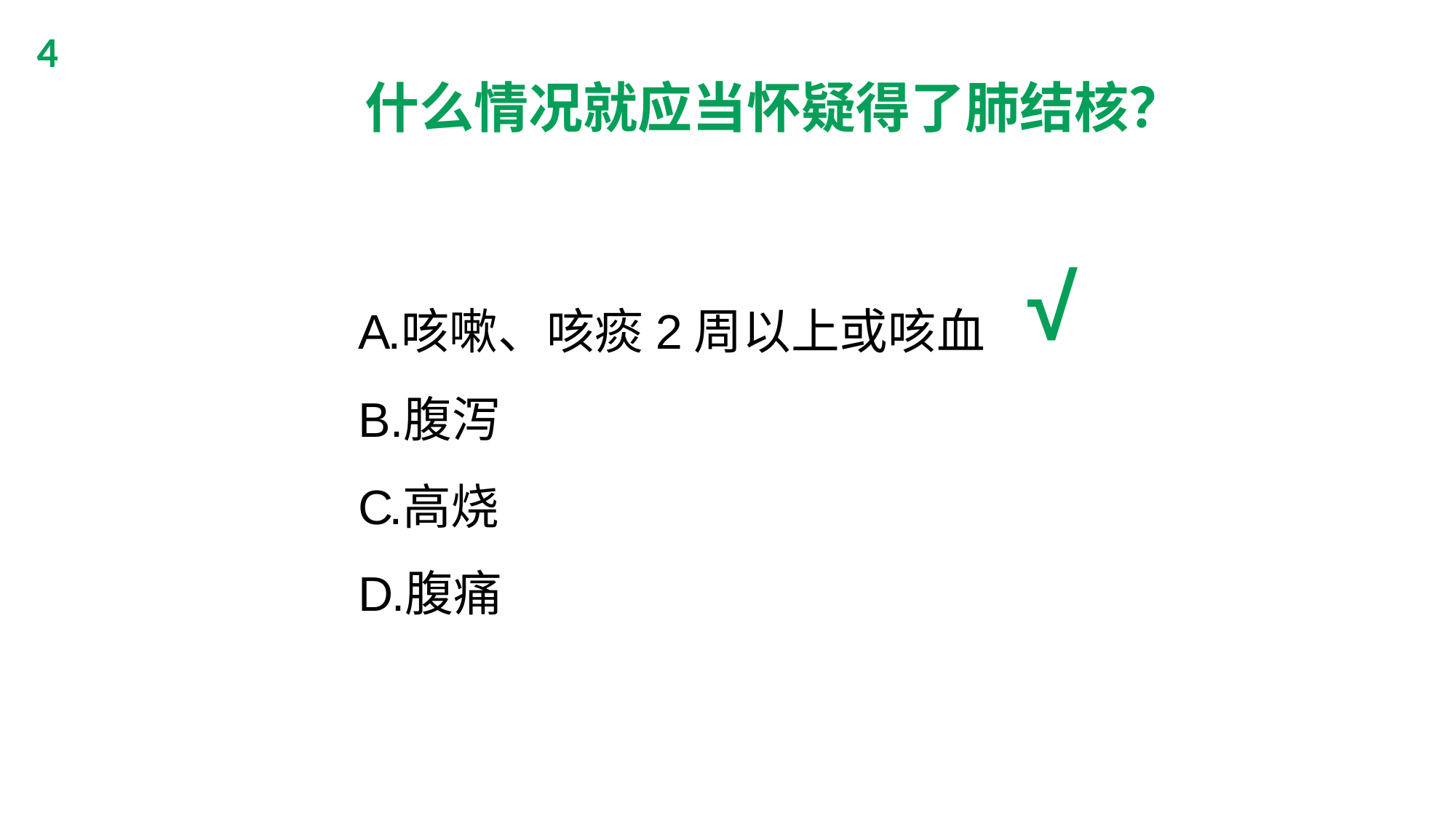

4
什么情况就应当怀疑得了肺结核？

√
咳嗽、咳痰2周以上或咳血
腹泻
高烧
腹痛